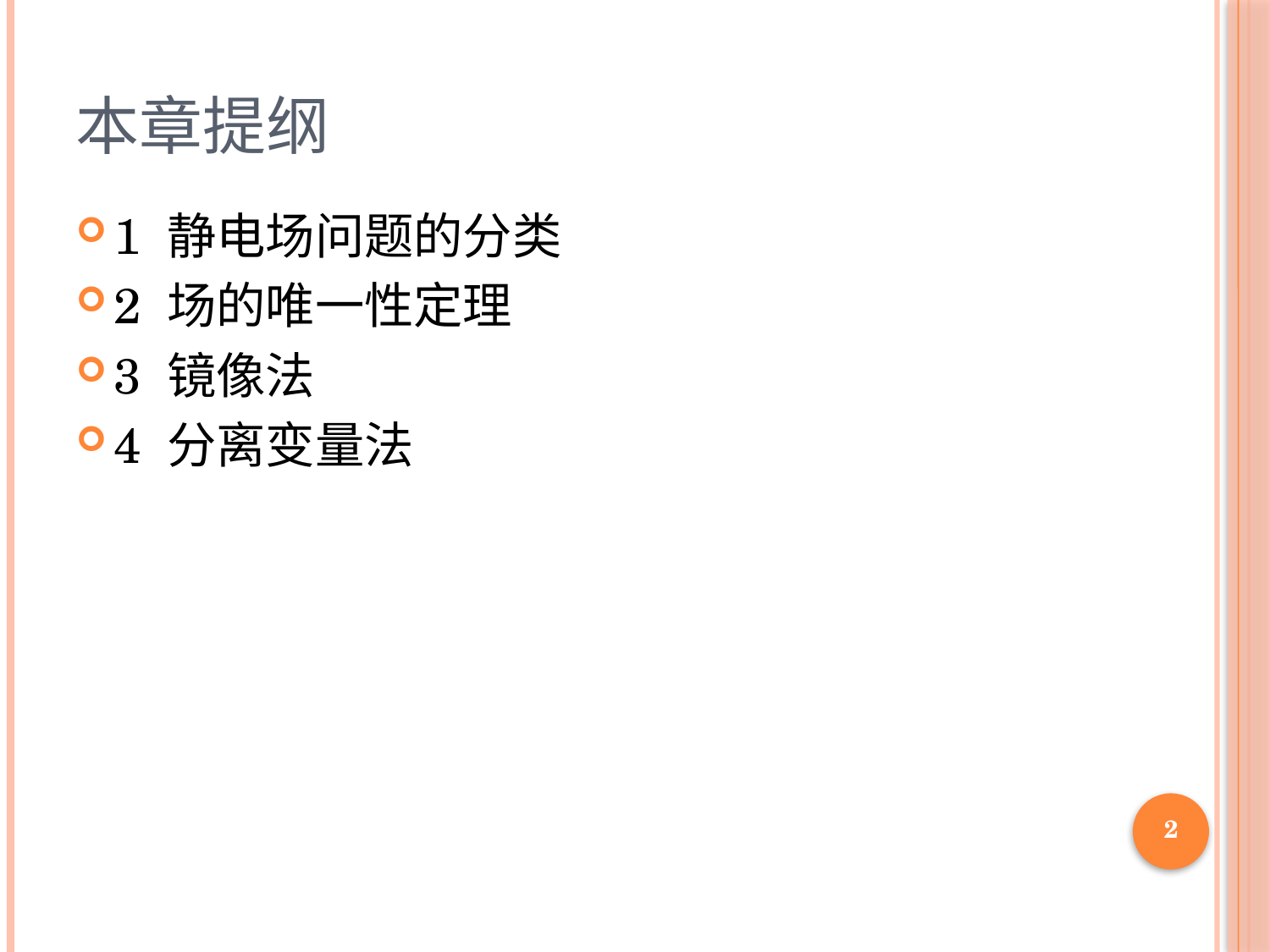

# 本章提纲
1 静电场问题的分类
2 场的唯一性定理
3 镜像法
4 分离变量法
2